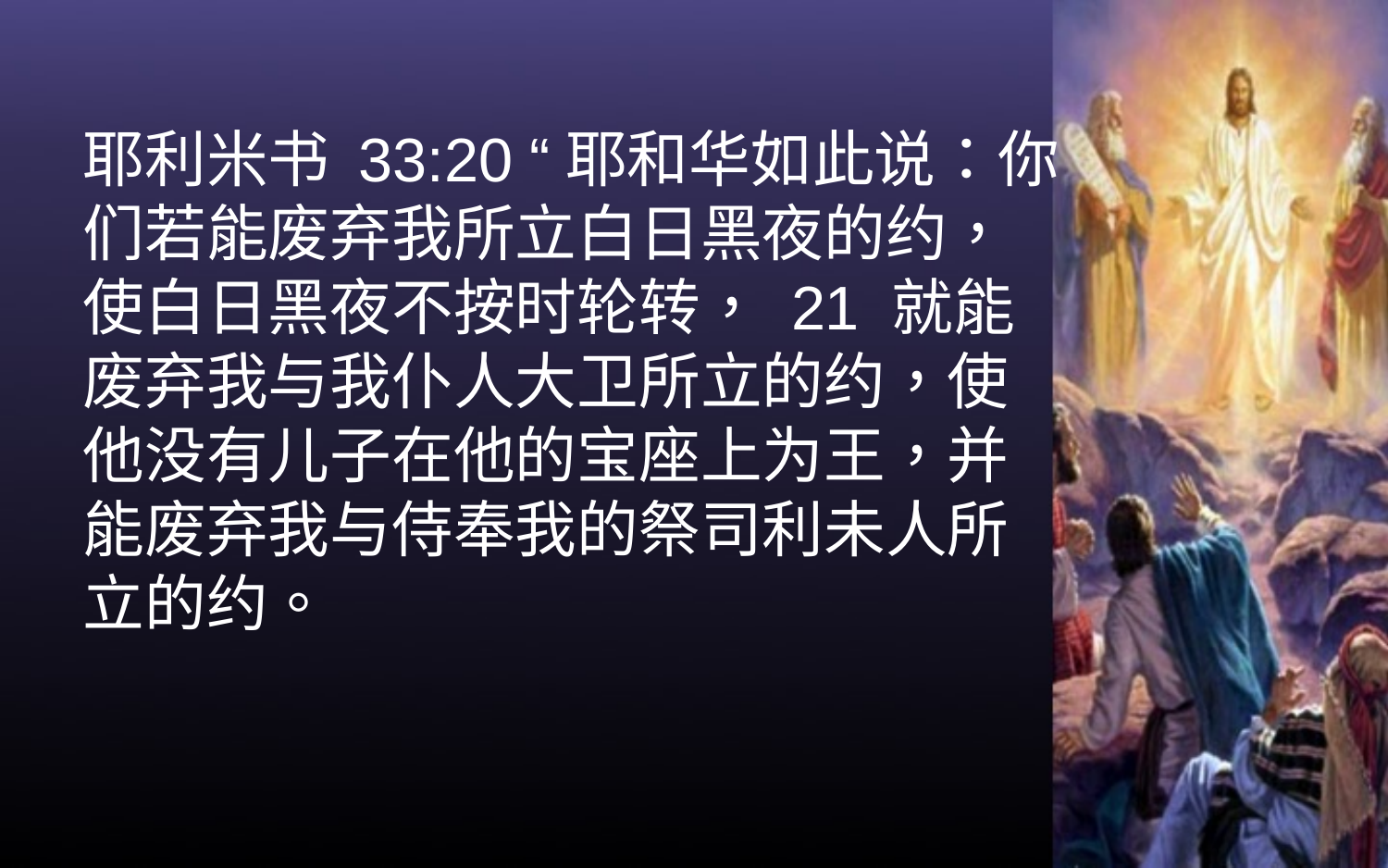

耶利米书 33:20 “耶和华如此说：你们若能废弃我所立白日黑夜的约，使白日黑夜不按时轮转， 21 就能废弃我与我仆人大卫所立的约，使他没有儿子在他的宝座上为王，并能废弃我与侍奉我的祭司利未人所立的约。